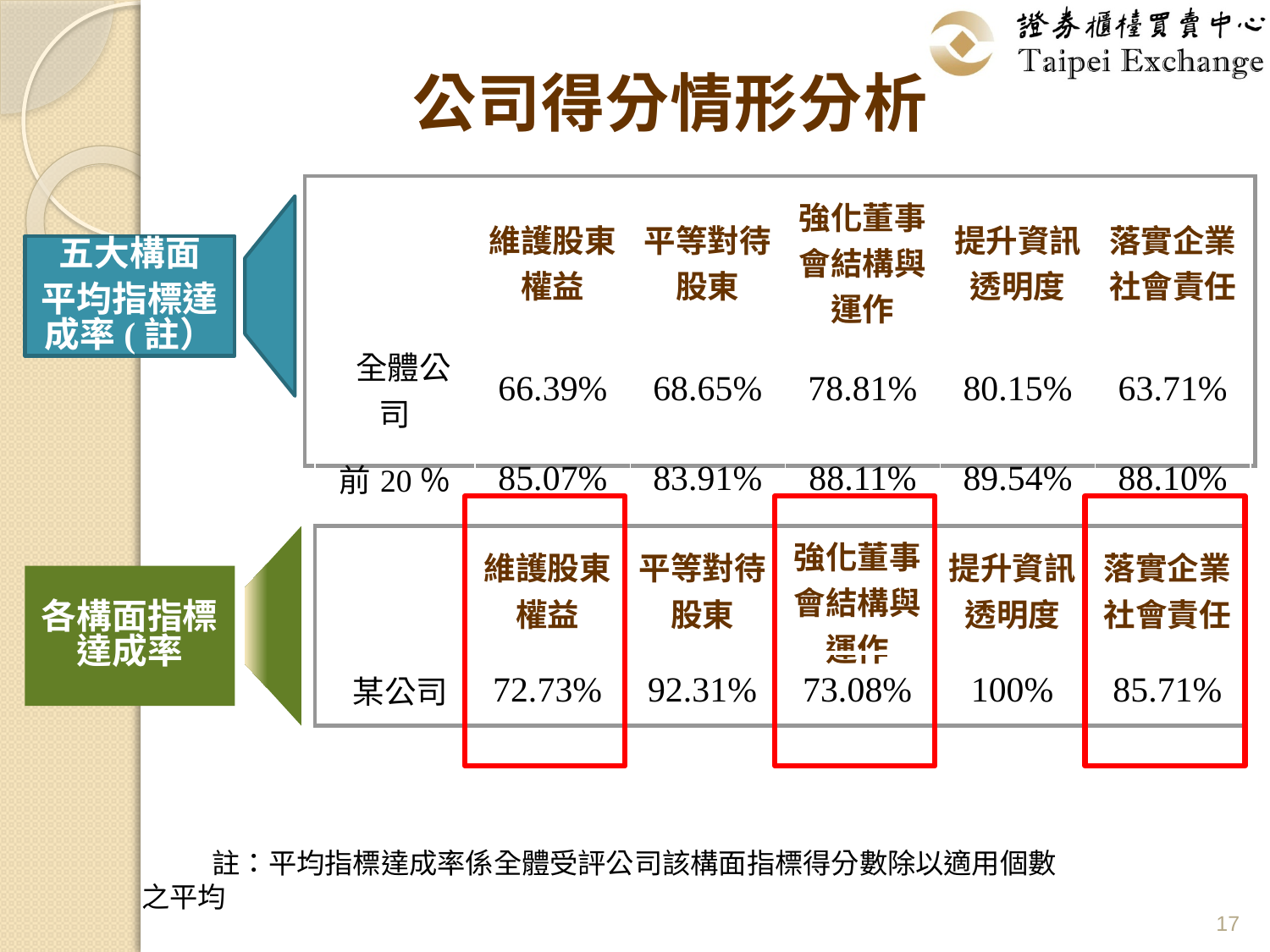

# 公司得分情形分析

|  | 維護股東 權益 | 平等對待 股東 | 強化董事會結構與運作 | 提升資訊 透明度 | 落實企業 社會責任 |
| --- | --- | --- | --- | --- | --- |
| 全體公司 | 66.39% | 68.65% | 78.81% | 80.15% | 63.71% |
| 前20％ | 85.07% | 83.91% | 88.11% | 89.54% | 88.10% |
五大構面
平均指標達成率(註）

|  | 維護股東 權益 | 平等對待 股東 | 強化董事會結構與運作 | 提升資訊 透明度 | 落實企業 社會責任 |
| --- | --- | --- | --- | --- | --- |
| 某公司 | 72.73% | 92.31% | 73.08% | 100% | 85.71% |

各構面指標達成率

註：平均指標達成率係全體受評公司該構面指標得分數除以適用個數之平均
17